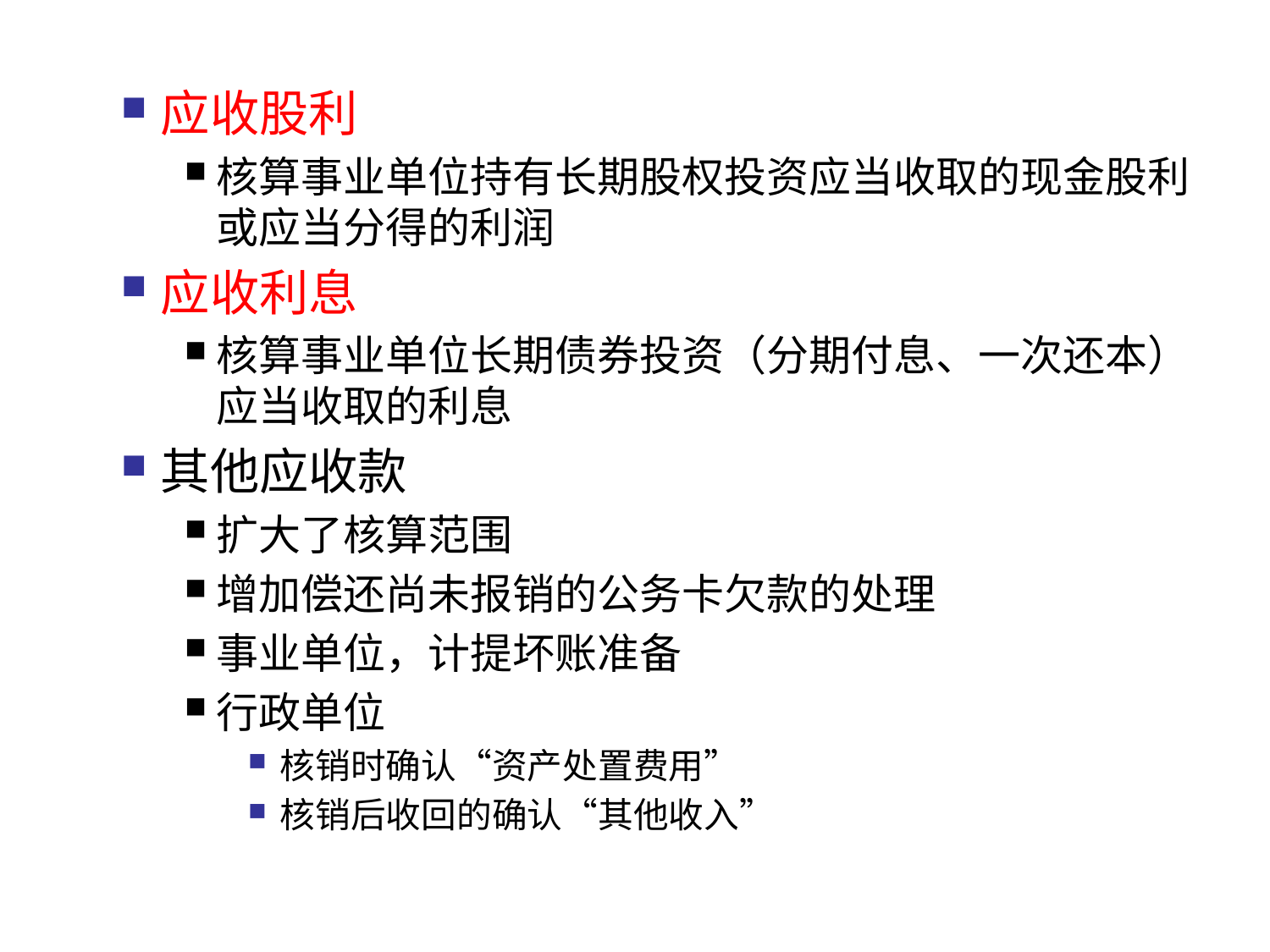

应收股利
核算事业单位持有长期股权投资应当收取的现金股利或应当分得的利润
应收利息
核算事业单位长期债券投资（分期付息、一次还本）应当收取的利息
其他应收款
扩大了核算范围
增加偿还尚未报销的公务卡欠款的处理
事业单位，计提坏账准备
行政单位
核销时确认“资产处置费用”
核销后收回的确认“其他收入”
108